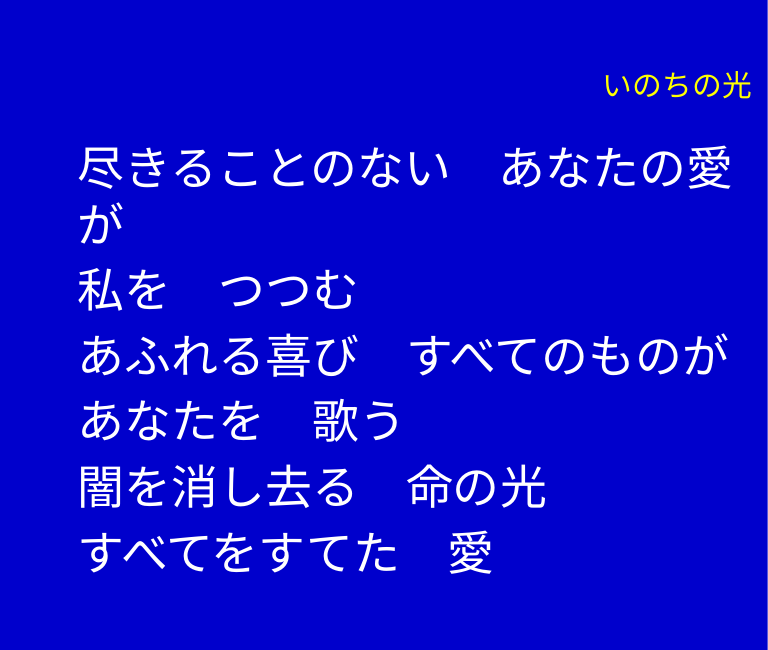

# いのちの光
尽きることのない　あなたの愛が
私を　つつむ
あふれる喜び　すべてのものが
あなたを　歌う
闇を消し去る　命の光
すべてをすてた　愛